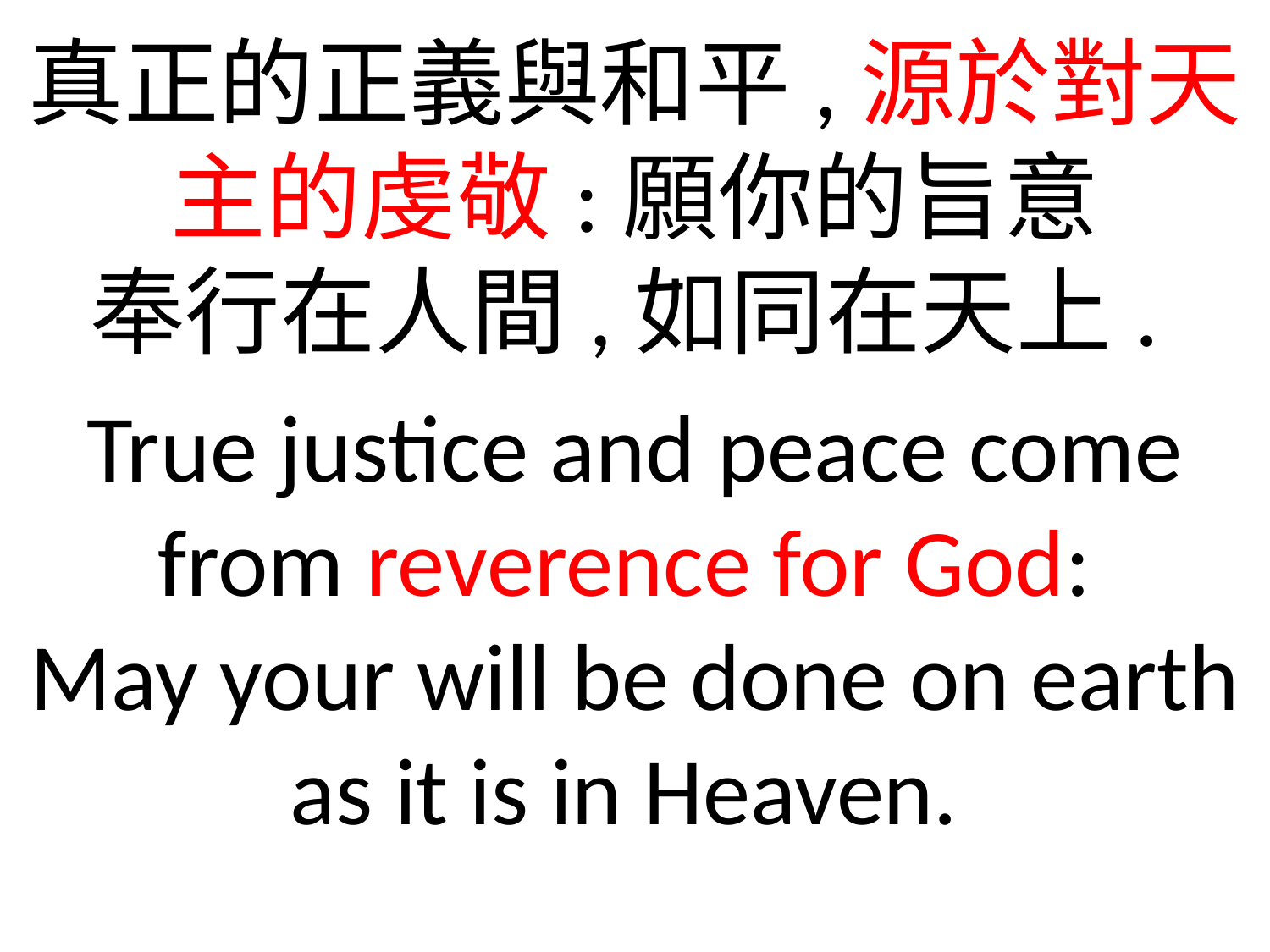

真正的正義與和平,源於對天主的虔敬:願你的旨意
奉行在人間,如同在天上.
True justice and peace come from reverence for God:
May your will be done on earth as it is in Heaven.